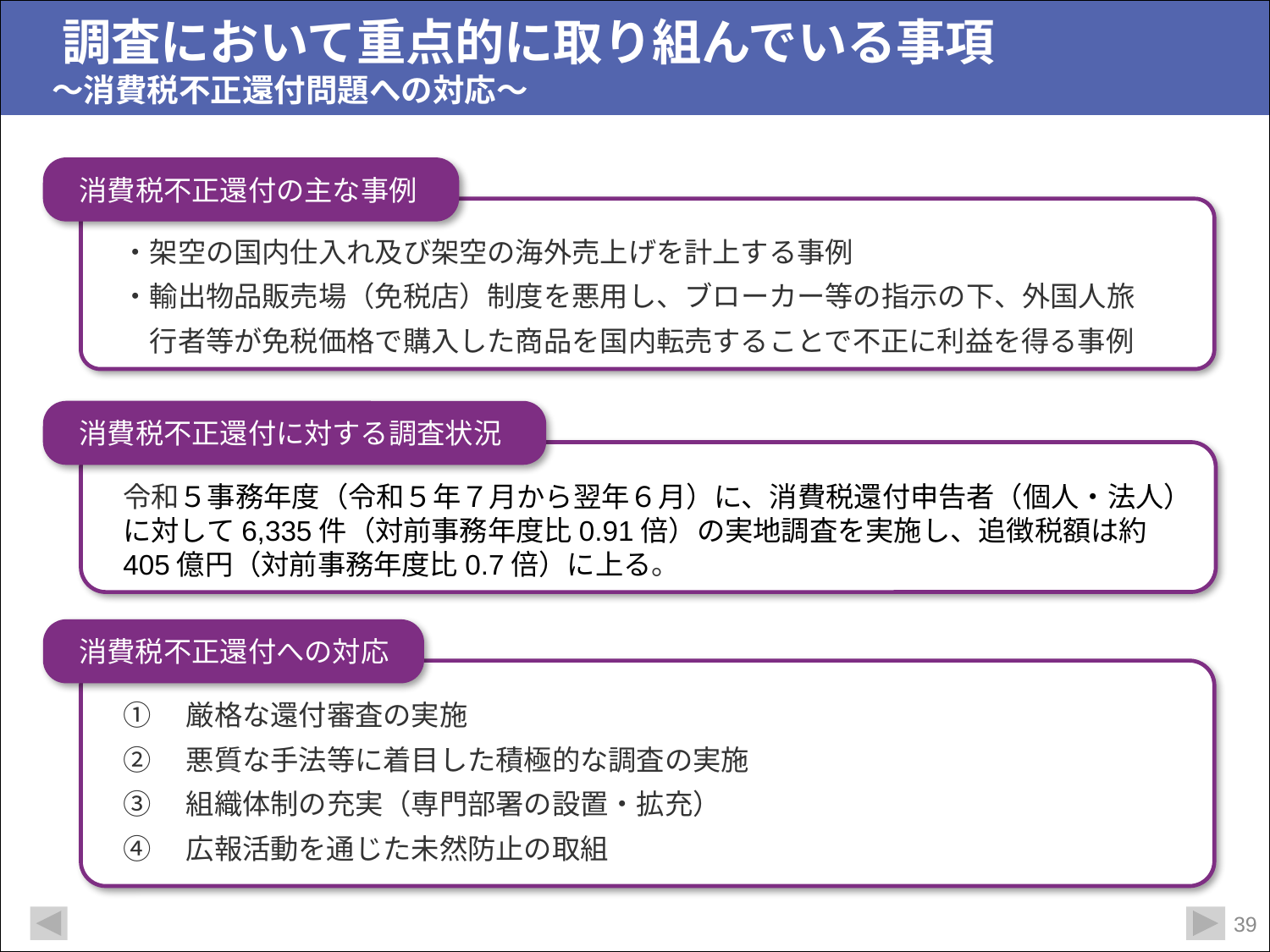

# 調査において重点的に取り組んでいる事項 　 ～消費税不正還付問題への対応～

　消費税不正還付の主な事例
・架空の国内仕入れ及び架空の海外売上げを計上する事例
・輸出物品販売場（免税店）制度を悪用し、ブローカー等の指示の下、外国人旅
　行者等が免税価格で購入した商品を国内転売することで不正に利益を得る事例
　消費税不正還付に対する調査状況
令和５事務年度（令和５年７月から翌年６月）に、消費税還付申告者（個人・法人）に対して6,335件（対前事務年度比0.91倍）の実地調査を実施し、追徴税額は約405億円（対前事務年度比0.7倍）に上る。
　消費税不正還付への対応
①　厳格な還付審査の実施
②　悪質な手法等に着目した積極的な調査の実施
③　組織体制の充実（専門部署の設置・拡充）
④　広報活動を通じた未然防止の取組
39